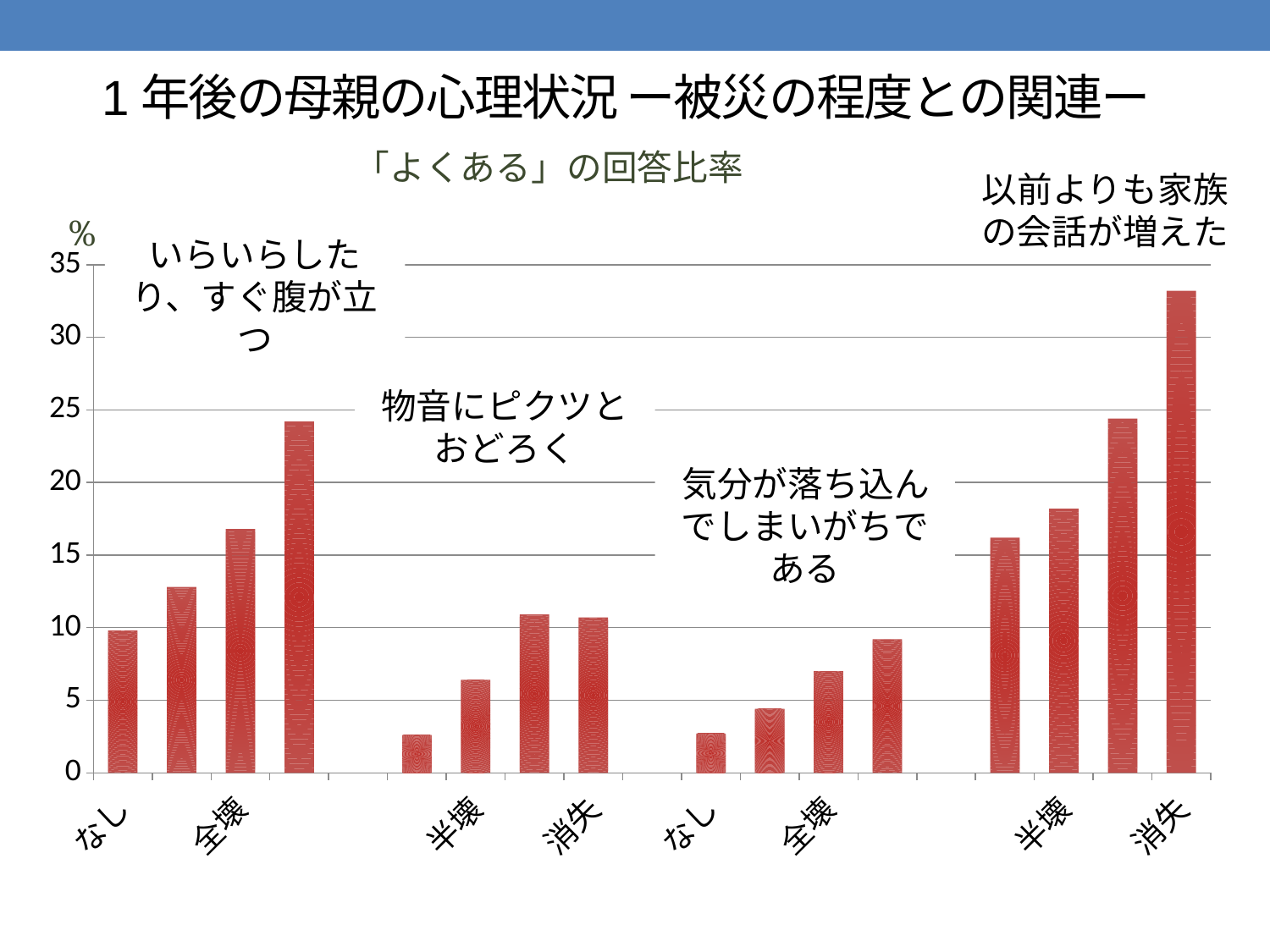

# 1年後の母親の心理状況 ー被災の程度との関連ー
「よくある」の回答比率
以前よりも家族の会話が増えた
%
いらいらしたり、すぐ腹が立つ

### Chart

| Category | よくある |
|---|---|
| なし | 9.8 |
| 半壊 | 12.8 |
| 全壊 | 16.8 |
| 消失 | 24.2 |
|  | None |
| なし | 2.6 |
| 半壊 | 6.4 |
| 全壊 | 10.9 |
| 消失 | 10.7 |
|  | None |
| なし | 2.7 |
| 半壊 | 4.4 |
| 全壊 | 7.0 |
| 消失 | 9.2 |
|  | None |
| なし | 16.2 |
| 半壊 | 18.2 |
| 全壊 | 24.4 |
| 消失 | 33.2 |
物音にピクツとおどろく
気分が落ち込んでしまいがちである